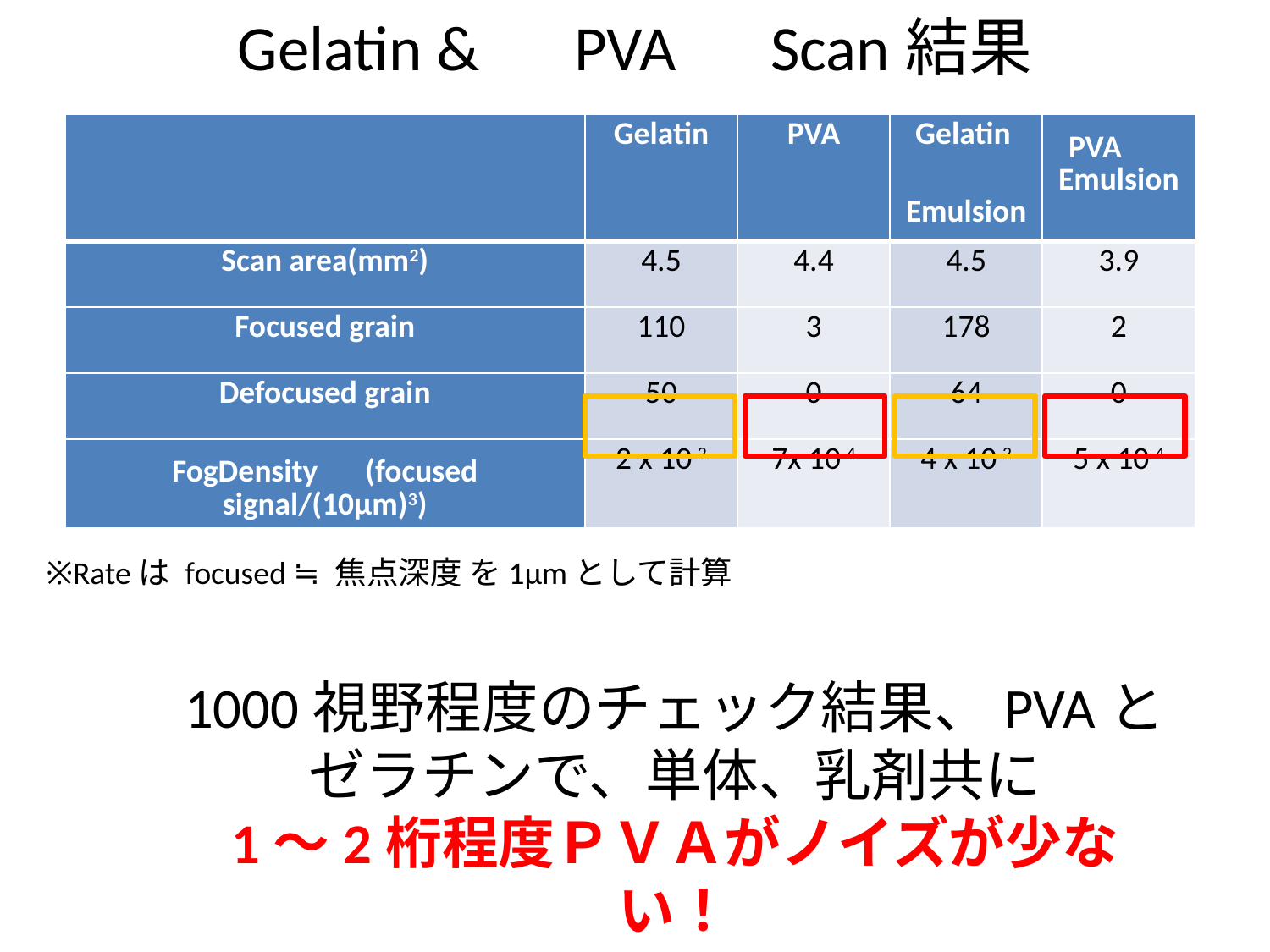

# Gelatin &　PVA　Scan結果
|  | Gelatin | PVA | Gelatin　Emulsion | PVA　Emulsion |
| --- | --- | --- | --- | --- |
| Scan area(mm2) | 4.5 | 4.4 | 4.5 | 3.9 |
| Focused grain | 110 | 3 | 178 | 2 |
| Defocused grain | 50 | 0 | 64 | 0 |
| FogDensity　(focused signal/(10μm)3) | 2 x 10-2 | 7x 10-4 | 4 x 10-2 | 5 x 10-4 |

※Rateは focused ≒ 焦点深度 を1μmとして計算
1000視野程度のチェック結果、PVAと
ゼラチンで、単体、乳剤共に
1～2桁程度ＰＶＡがノイズが少ない！